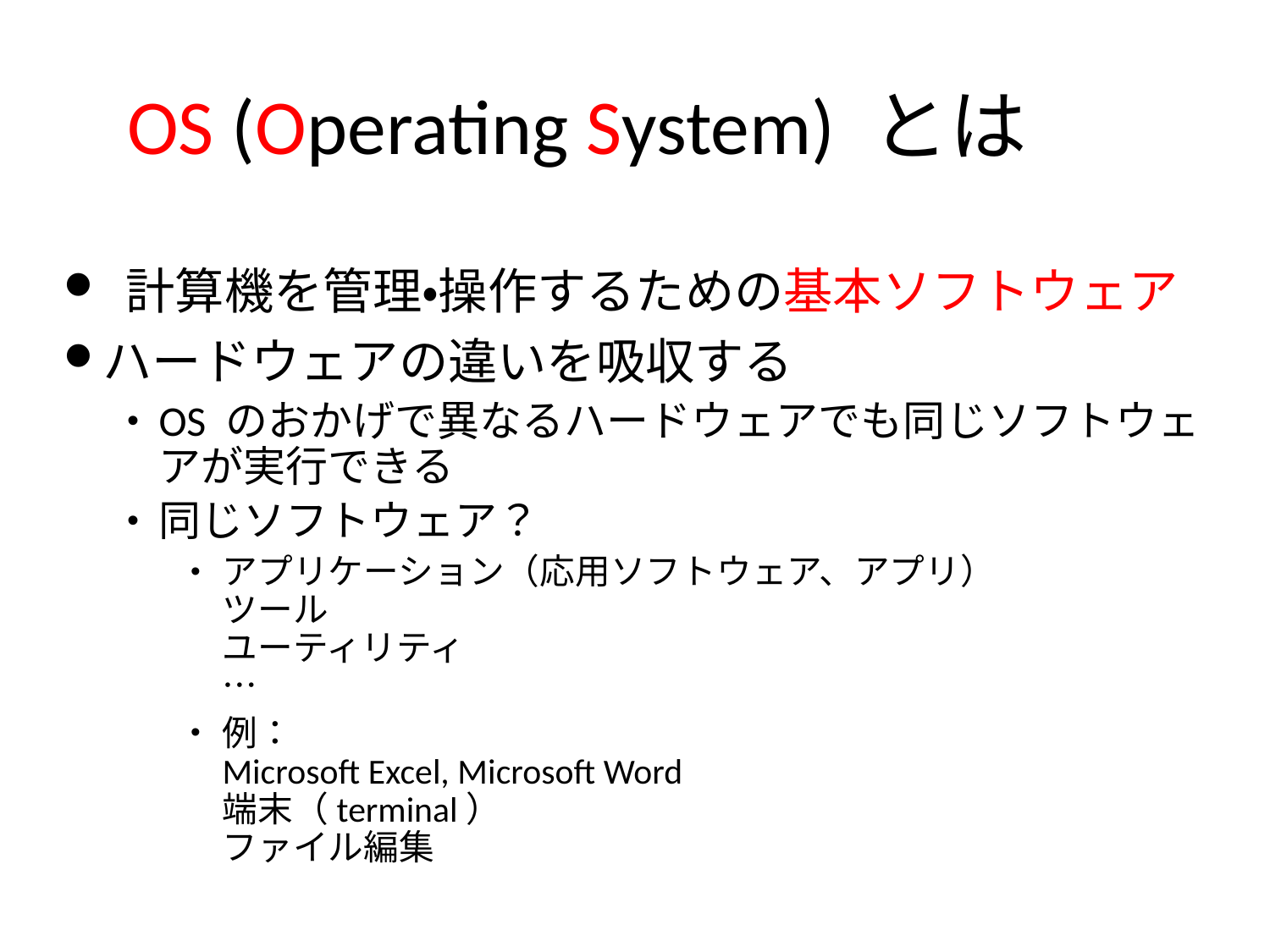

# OS (Operating System) とは
 計算機を管理・操作するための基本ソフトウェア
ハードウェアの違いを吸収する
OS のおかげで異なるハードウェアでも同じソフトウェアが実行できる
同じソフトウェア？
アプリケーション（応用ソフトウェア、アプリ）
ツール
ユーティリティ
…
例：
Microsoft Excel, Microsoft Word
端末（terminal）
ファイル編集